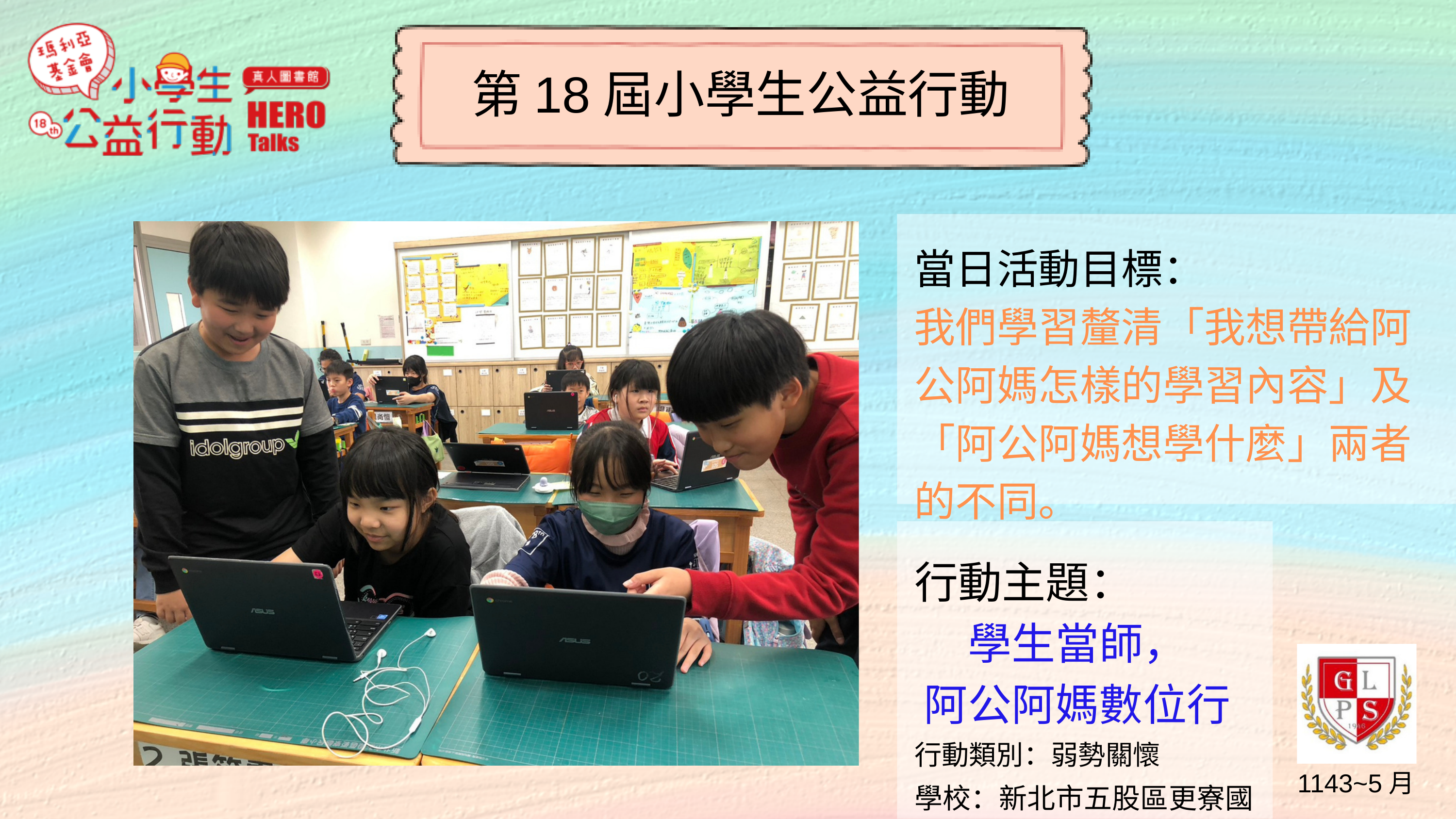

第18屆小學生公益行動

當日活動目標：
我們學習釐清「我想帶給阿公阿媽怎樣的學習內容」及「阿公阿媽想學什麼」兩者的不同。

行動主題：
學生當師，
阿公阿媽數位行

行動類別：弱勢關懷
學校：新北市五股區更寮國小
1143~5月